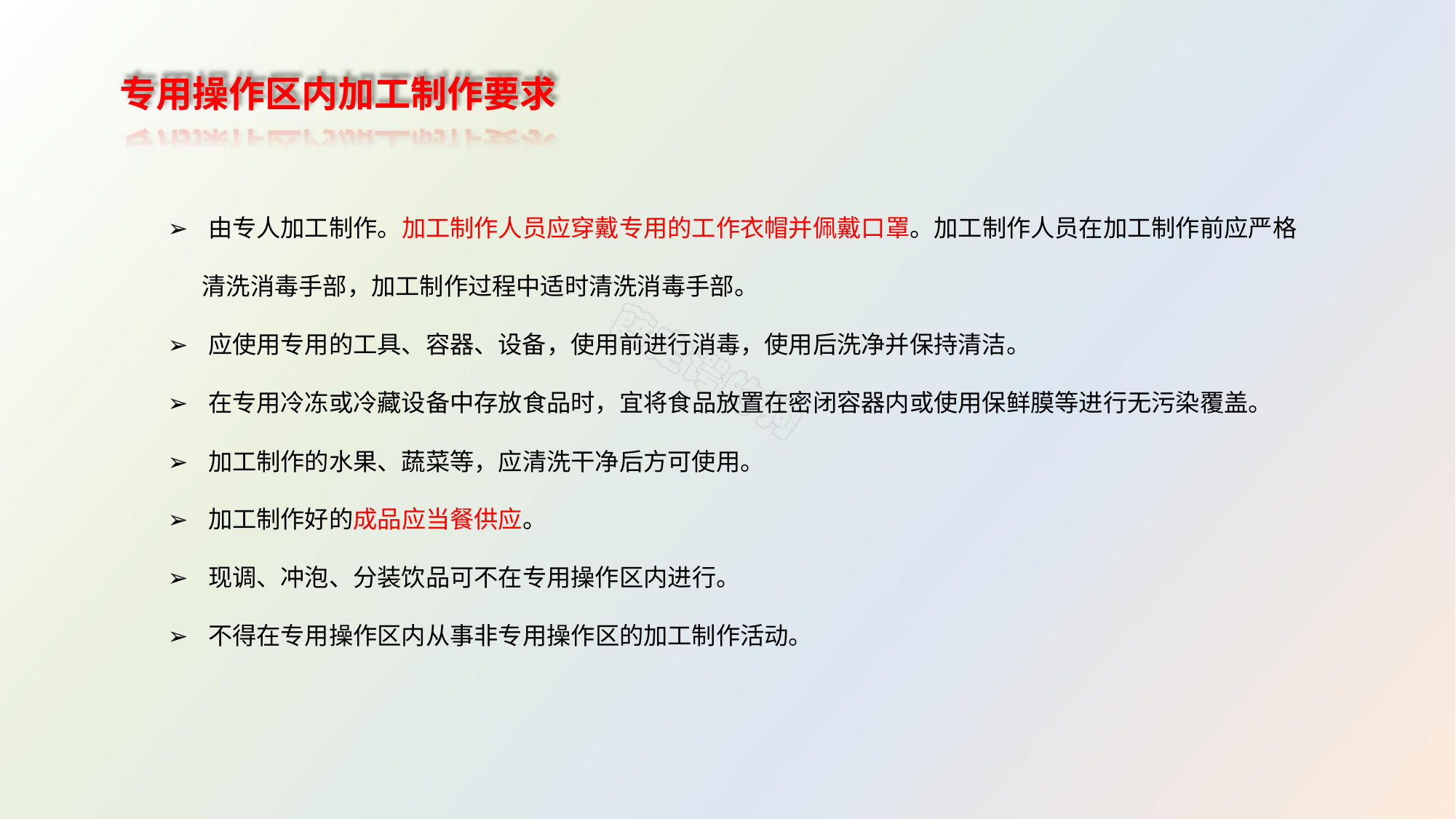

专用操作区内加工制作要求
➢ 由专人加工制作。加工制作人员应穿戴专用的工作衣帽并佩戴口罩。加工制作人员在加工制作前应严格
清洗消毒手部，加工制作过程中适时清洗消毒手部。
➢ 应使用专用的工具、容器、设备，使用前进行消毒，使用后洗净并保持清洁。
➢ 在专用冷冻或冷藏设备中存放食品时，宜将食品放置在密闭容器内或使用保鲜膜等进行无污染覆盖。
➢ 加工制作的水果、蔬菜等，应清洗干净后方可使用。
➢ 加工制作好的成品应当餐供应。
➢ 现调、冲泡、分装饮品可不在专用操作区内进行。
➢ 不得在专用操作区内从事非专用操作区的加工制作活动。